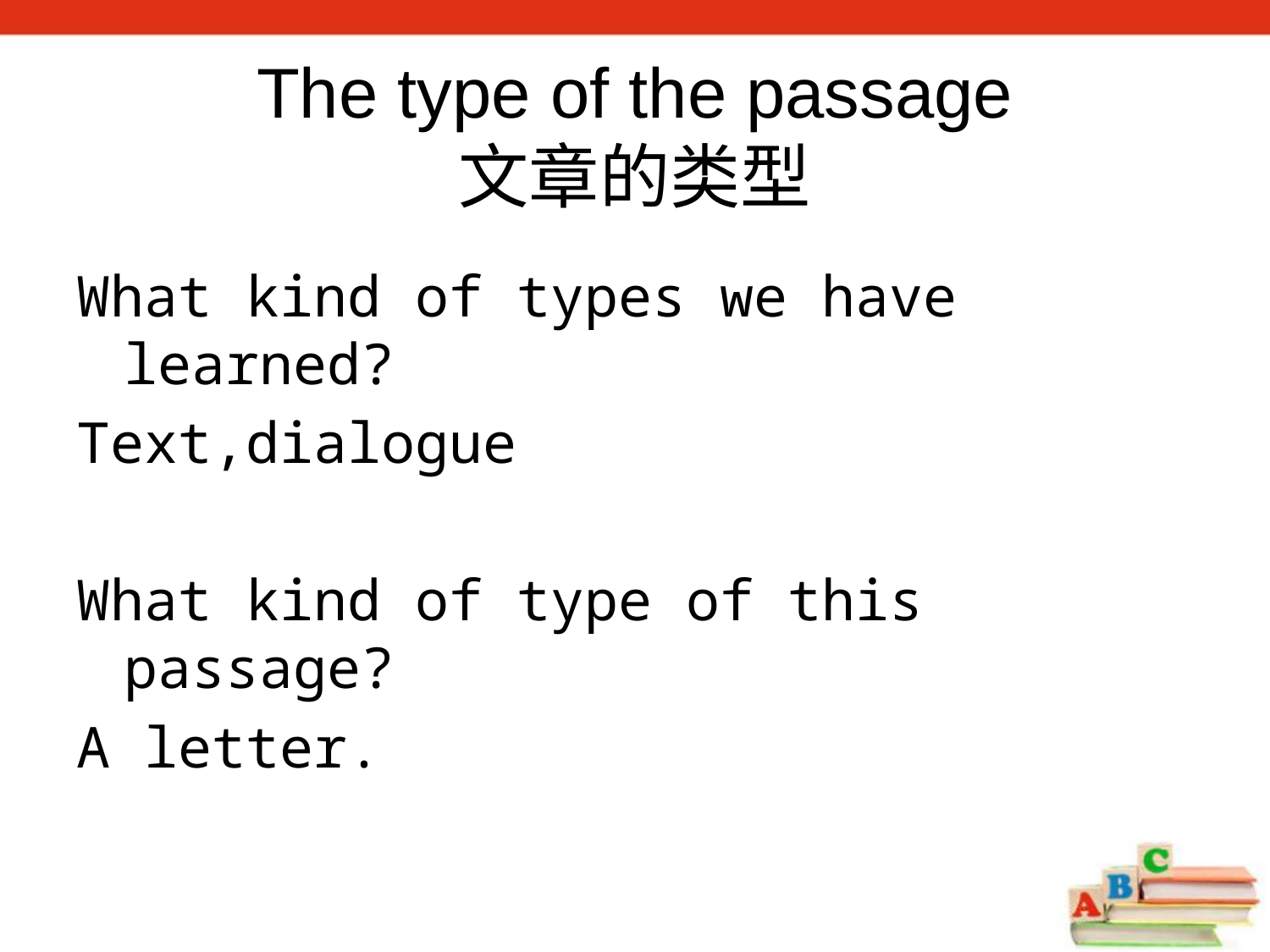

The type of the passage
文章的类型
What kind of types we have learned?
Text,dialogue

What kind of type of this passage?
A letter.